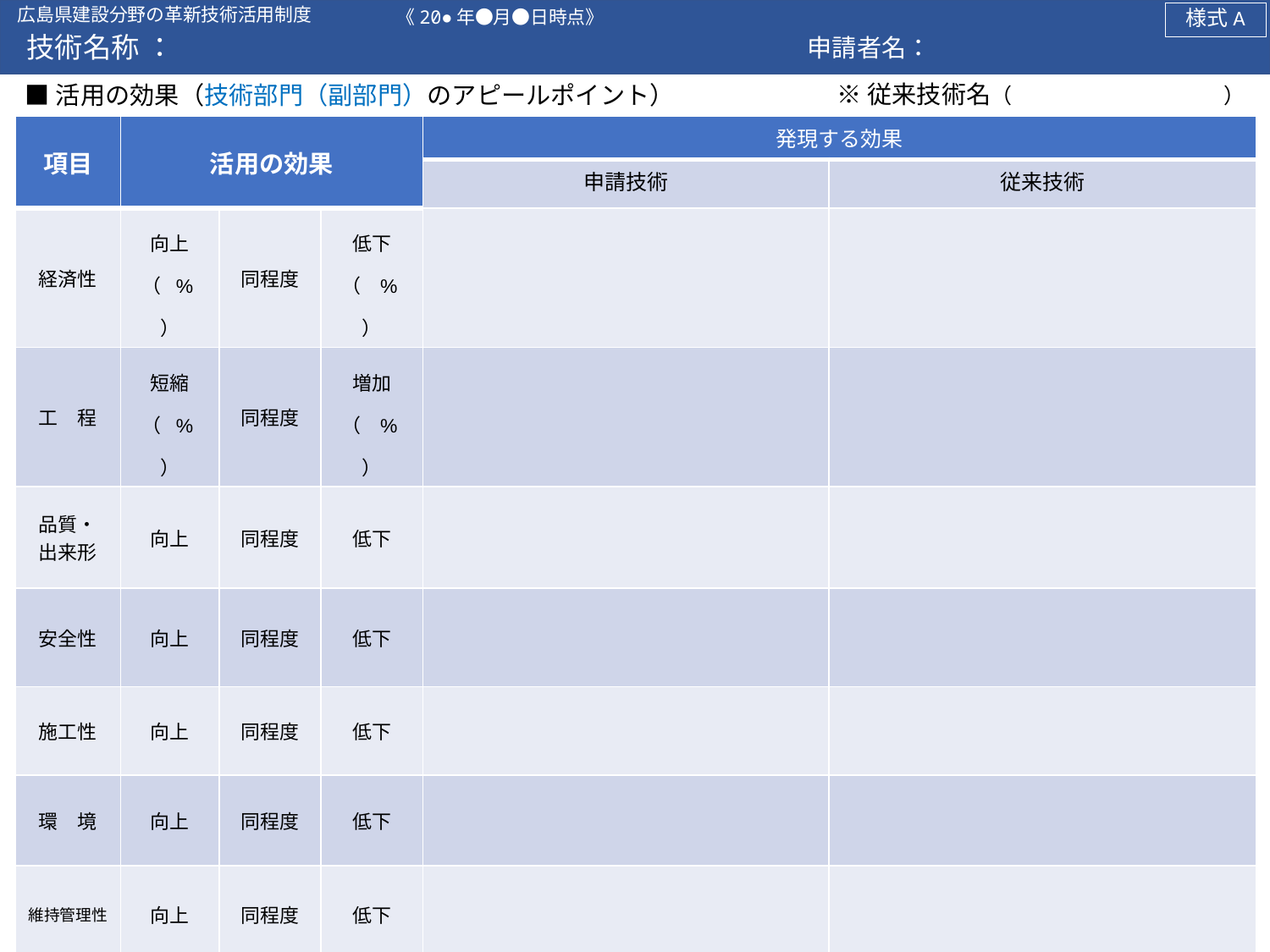

広島県建設分野の革新技術活用制度
《20●年●月●日時点》
様式A
技術名称 ：
申請者名：
※従来技術名（　　　　　　　　　　）
■活用の効果（技術部門（副部門）のアピールポイント）
| 項目 | 活用の効果 |  |  | 発現する効果 |  |
| --- | --- | --- | --- | --- | --- |
|  |  |  |  | 申請技術 | 従来技術 |
| 経済性 | 向上 （ %） | 同程度 | 低下 （ %） |  |  |
| 工　程 | 短縮 （ %） | 同程度 | 増加 （ %） |  |  |
| 品質・ 出来形 | 向上 | 同程度 | 低下 |  |  |
| 安全性 | 向上 | 同程度 | 低下 |  |  |
| 施工性 | 向上 | 同程度 | 低下 |  |  |
| 環　境 | 向上 | 同程度 | 低下 |  |  |
| 維持管理性 | 向上 | 同程度 | 低下 |  |  |
| その他 | 向上 | 同程度 | 低下 |  |  |